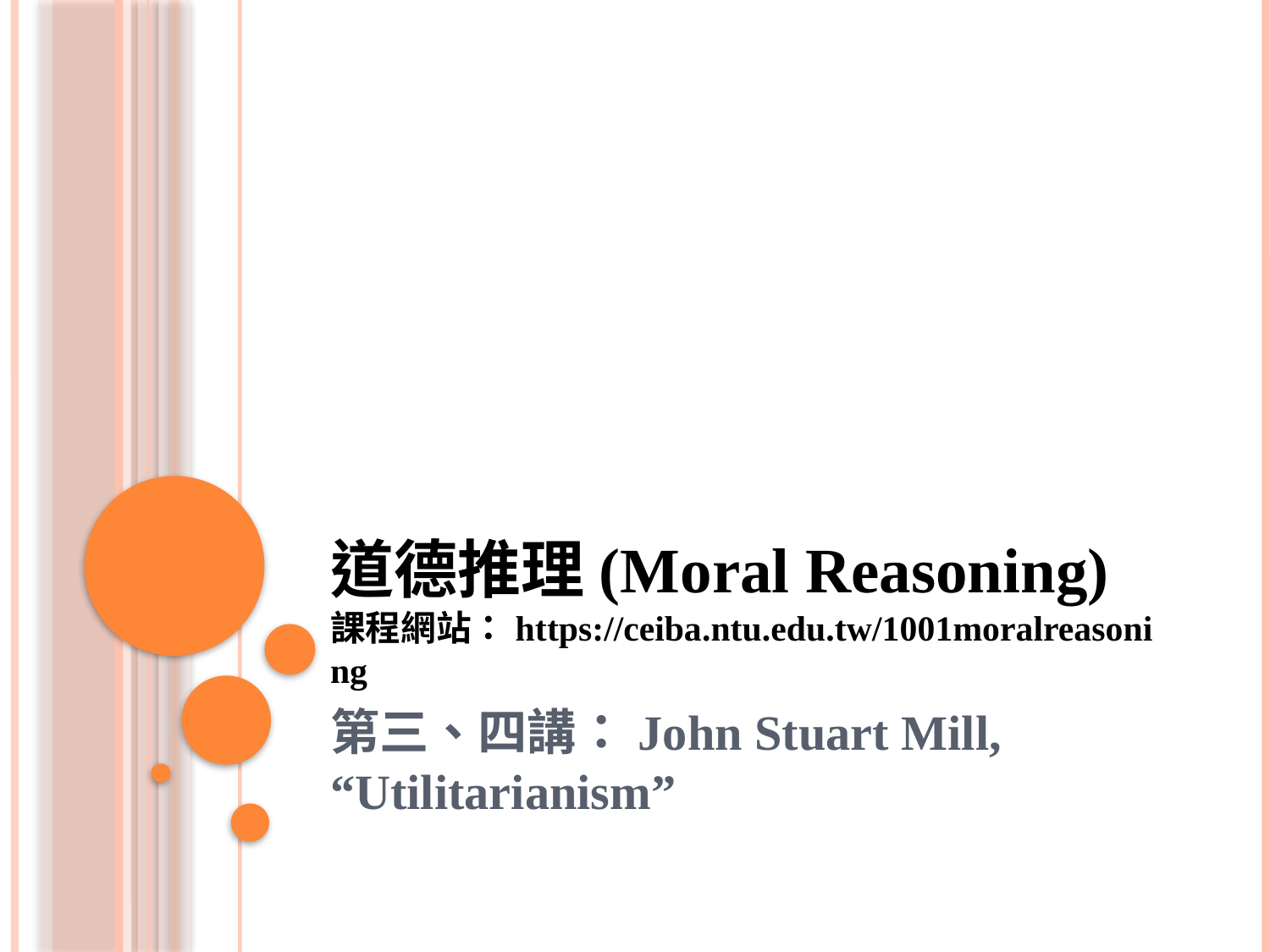

道德推理(Moral Reasoning)
課程網站：https://ceiba.ntu.edu.tw/1001moralreasoning
第三、四講：John Stuart Mill, “Utilitarianism”